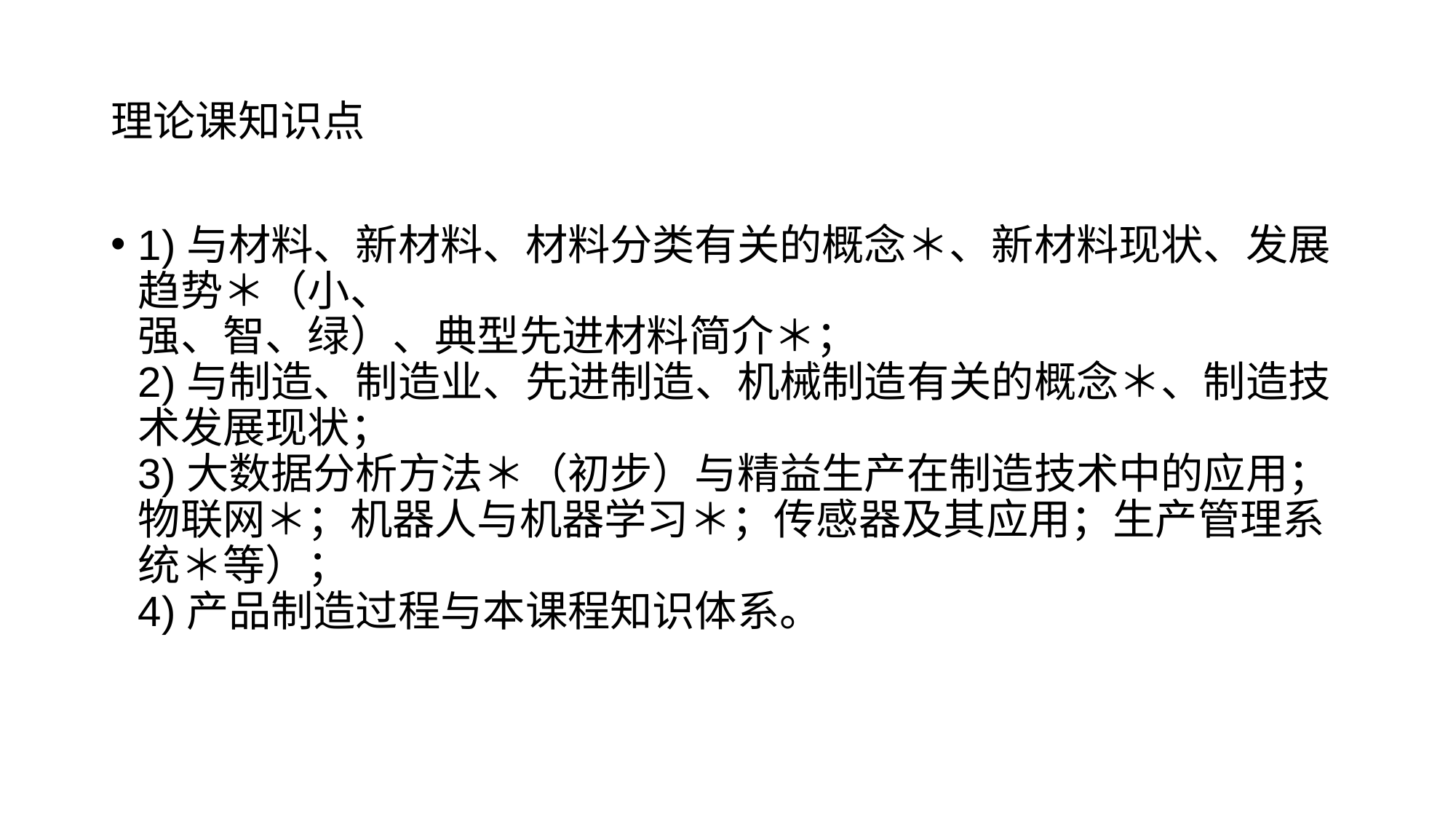

# 理论课知识点
1)与材料、新材料、材料分类有关的概念＊、新材料现状、发展趋势＊（小、
强、智、绿）、典型先进材料简介＊；
2)与制造、制造业、先进制造、机械制造有关的概念＊、制造技术发展现状；
3)大数据分析方法＊（初步）与精益生产在制造技术中的应用；
物联网＊；机器人与机器学习＊；传感器及其应用；生产管理系统＊等）；
4)产品制造过程与本课程知识体系。